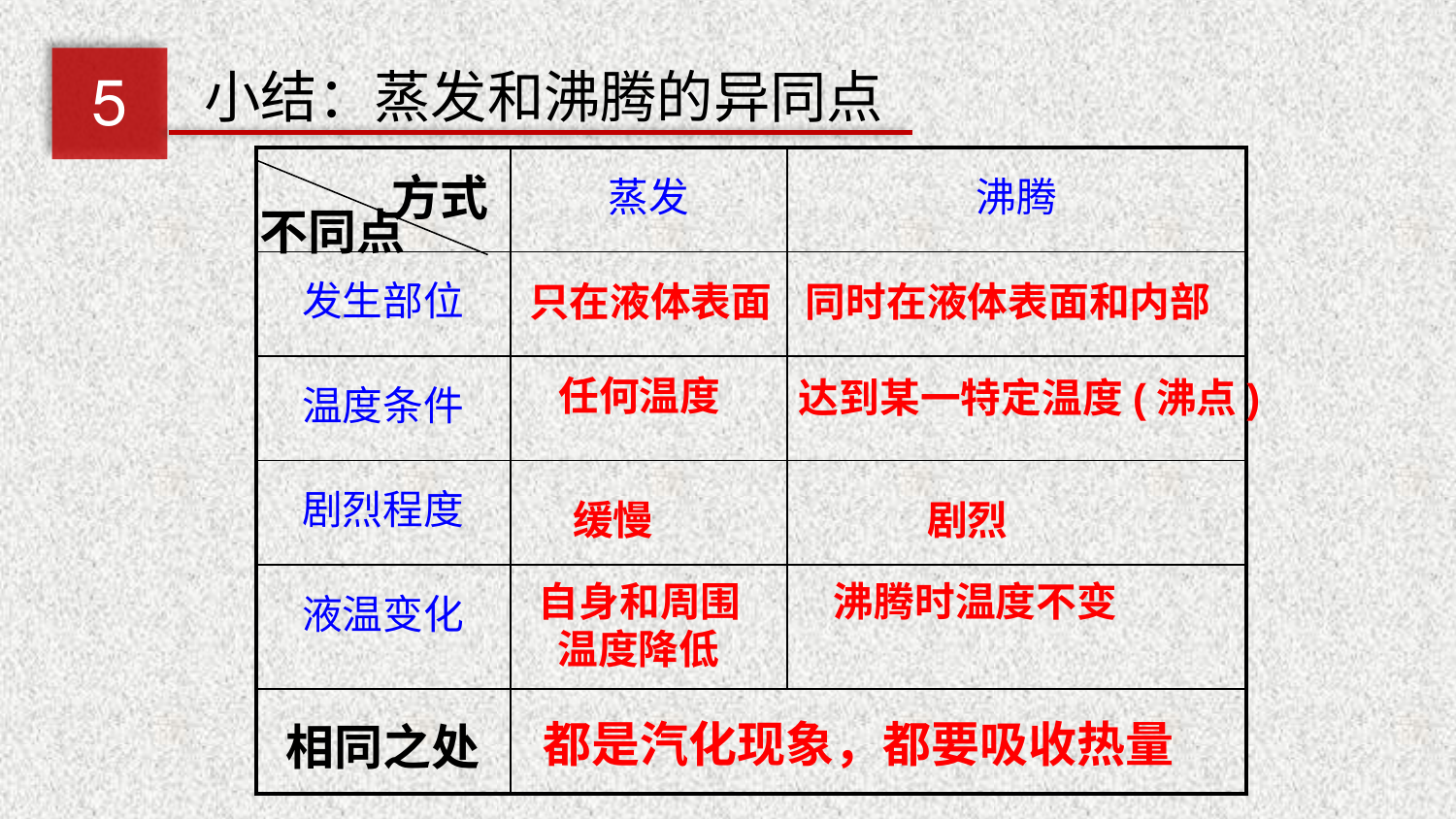

小结：蒸发和沸腾的异同点
5

|  | 蒸发 | 沸腾 |
| --- | --- | --- |
| 发生部位 |  |  |
| 温度条件 |  |  |
| 剧烈程度 |  |  |
| 液温变化 |  |  |
| 相同之处 |  |  |

方式
不同点
只在液体表面
同时在液体表面和内部
任何温度
达到某一特定温度(沸点)
缓慢
剧烈
自身和周围
 温度降低
沸腾时温度不变
都是汽化现象，都要吸收热量